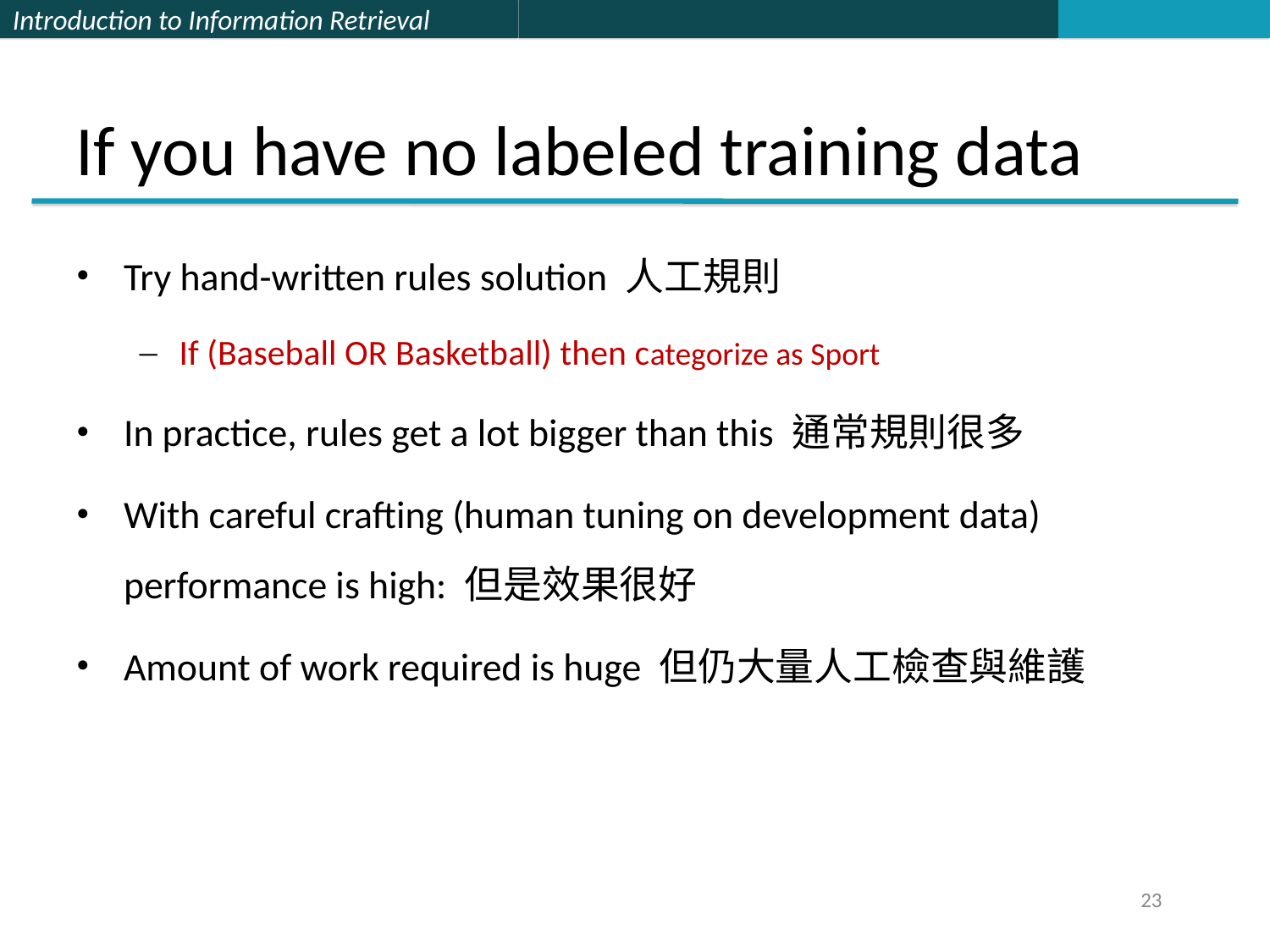

# If you have no labeled training data
Try hand-written rules solution 人工規則
If (Baseball OR Basketball) then categorize as Sport
In practice, rules get a lot bigger than this 通常規則很多
With careful crafting (human tuning on development data) performance is high: 但是效果很好
Amount of work required is huge 但仍大量人工檢查與維護
23